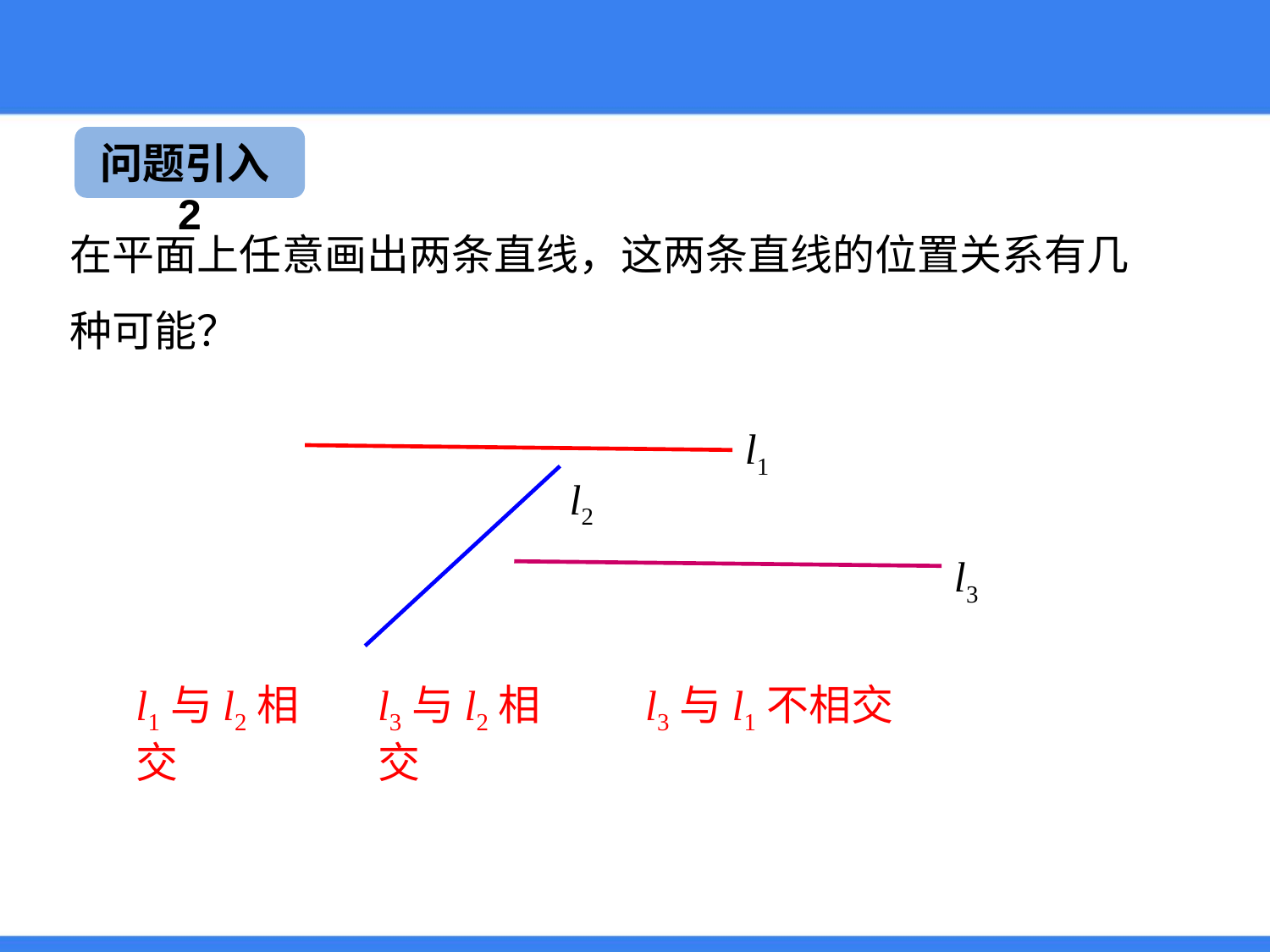

问题引入2
在平面上任意画出两条直线，这两条直线的位置关系有几种可能？
l1
l2
l3
l1与l2相交
l3与l2相交
l3与l1不相交